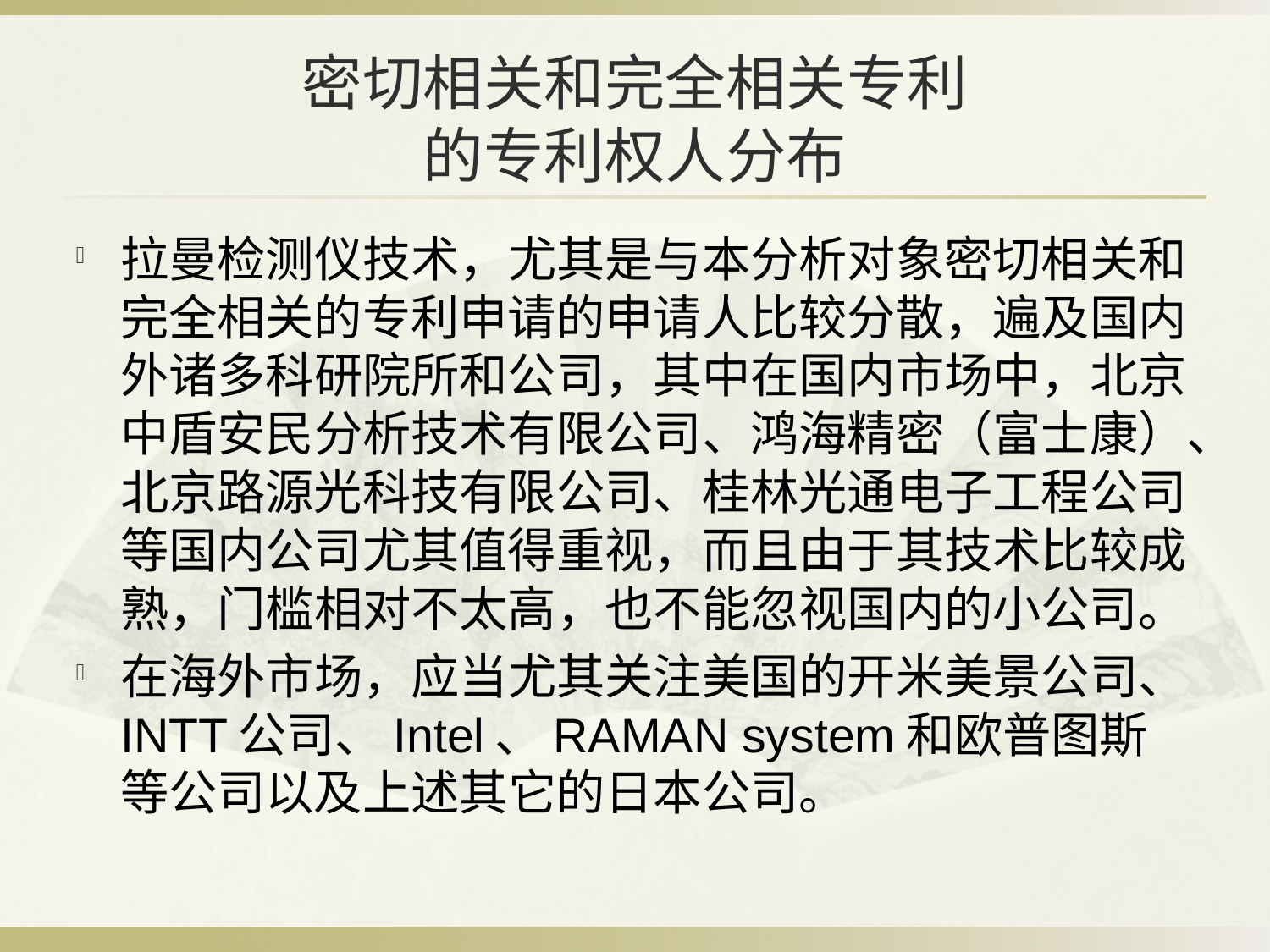

# 密切相关和完全相关专利 的专利权人分布
拉曼检测仪技术，尤其是与本分析对象密切相关和完全相关的专利申请的申请人比较分散，遍及国内外诸多科研院所和公司，其中在国内市场中，北京中盾安民分析技术有限公司、鸿海精密（富士康）、北京路源光科技有限公司、桂林光通电子工程公司等国内公司尤其值得重视，而且由于其技术比较成熟，门槛相对不太高，也不能忽视国内的小公司。
在海外市场，应当尤其关注美国的开米美景公司、INTT公司、Intel、RAMAN system和欧普图斯等公司以及上述其它的日本公司。